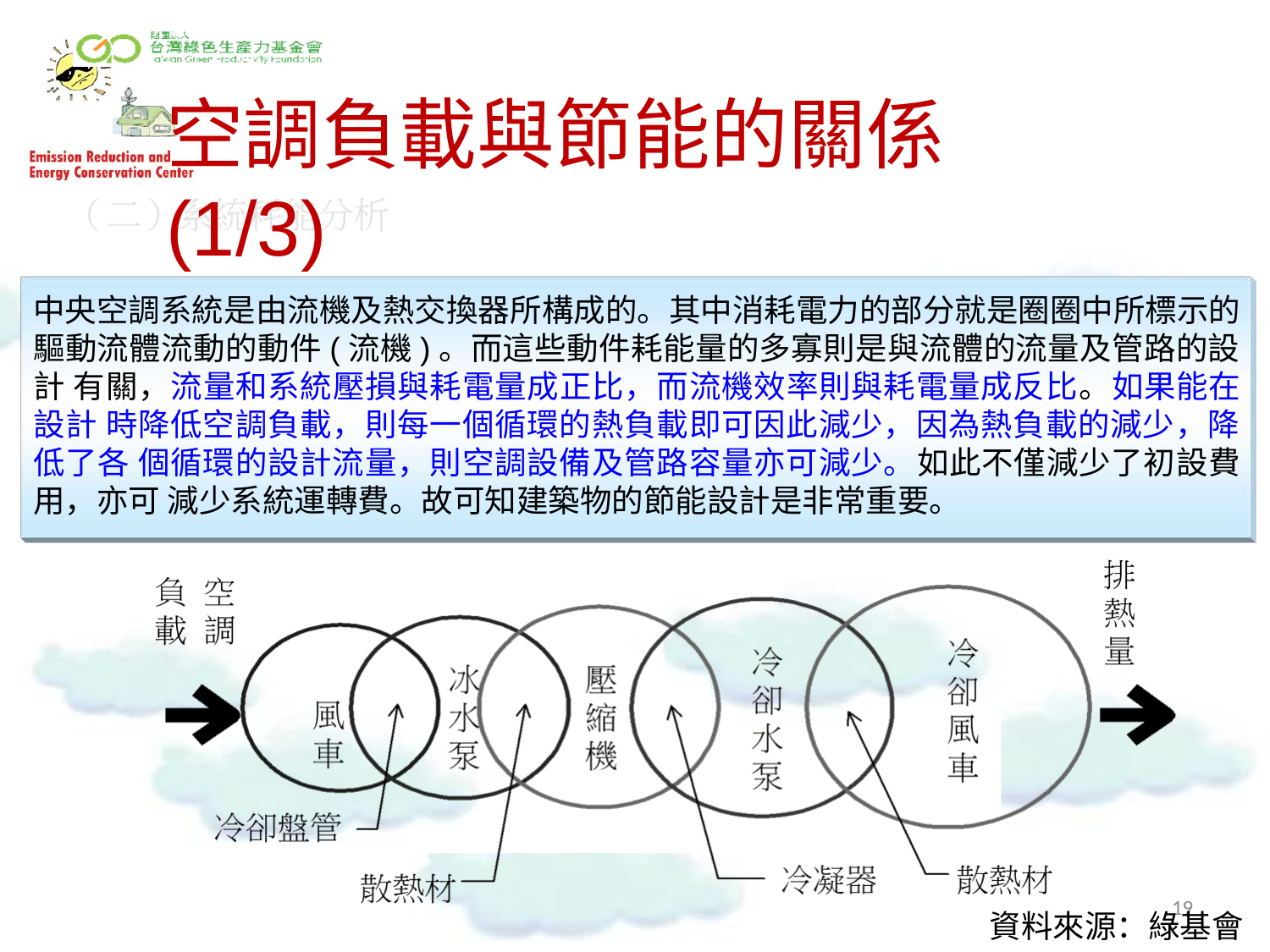

空調負載與節能的關係(1/3)
（二）系統耗能分析

中央空調系統是由流機及熱交換器所構成的。其中消耗電力的部分就是圈圈中所標示的 驅動流體流動的動件(流機)。而這些動件耗能量的多寡則是與流體的流量及管路的設計 有關，流量和系統壓損與耗電量成正比，而流機效率則與耗電量成反比。如果能在設計 時降低空調負載，則每一個循環的熱負載即可因此減少，因為熱負載的減少，降低了各 個循環的設計流量，則空調設備及管路容量亦可減少。如此不僅減少了初設費用，亦可 減少系統運轉費。故可知建築物的節能設計是非常重要。

19
資料來源：綠基會